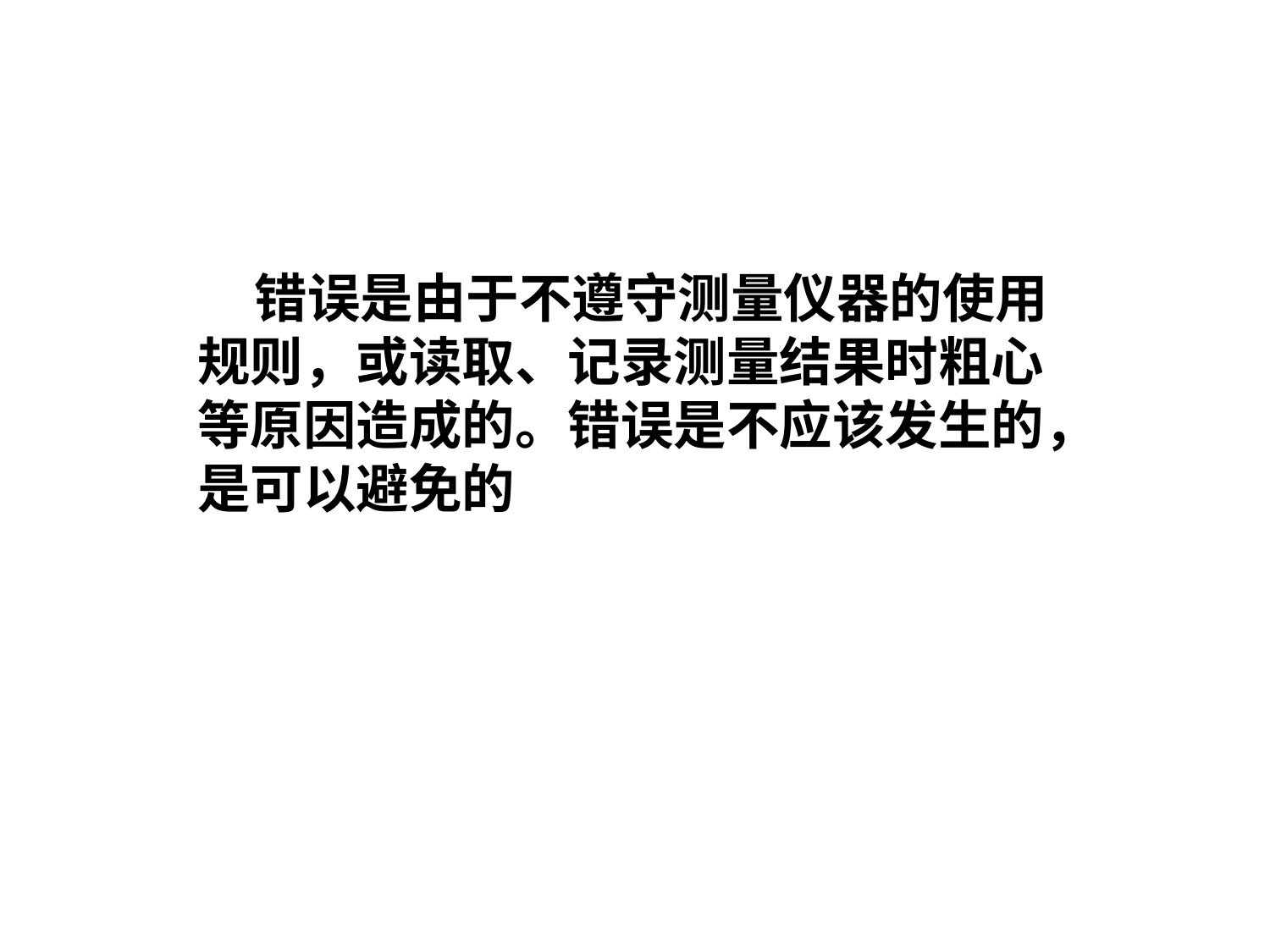

错误是由于不遵守测量仪器的使用规则，或读取、记录测量结果时粗心等原因造成的。错误是不应该发生的，是可以避免的